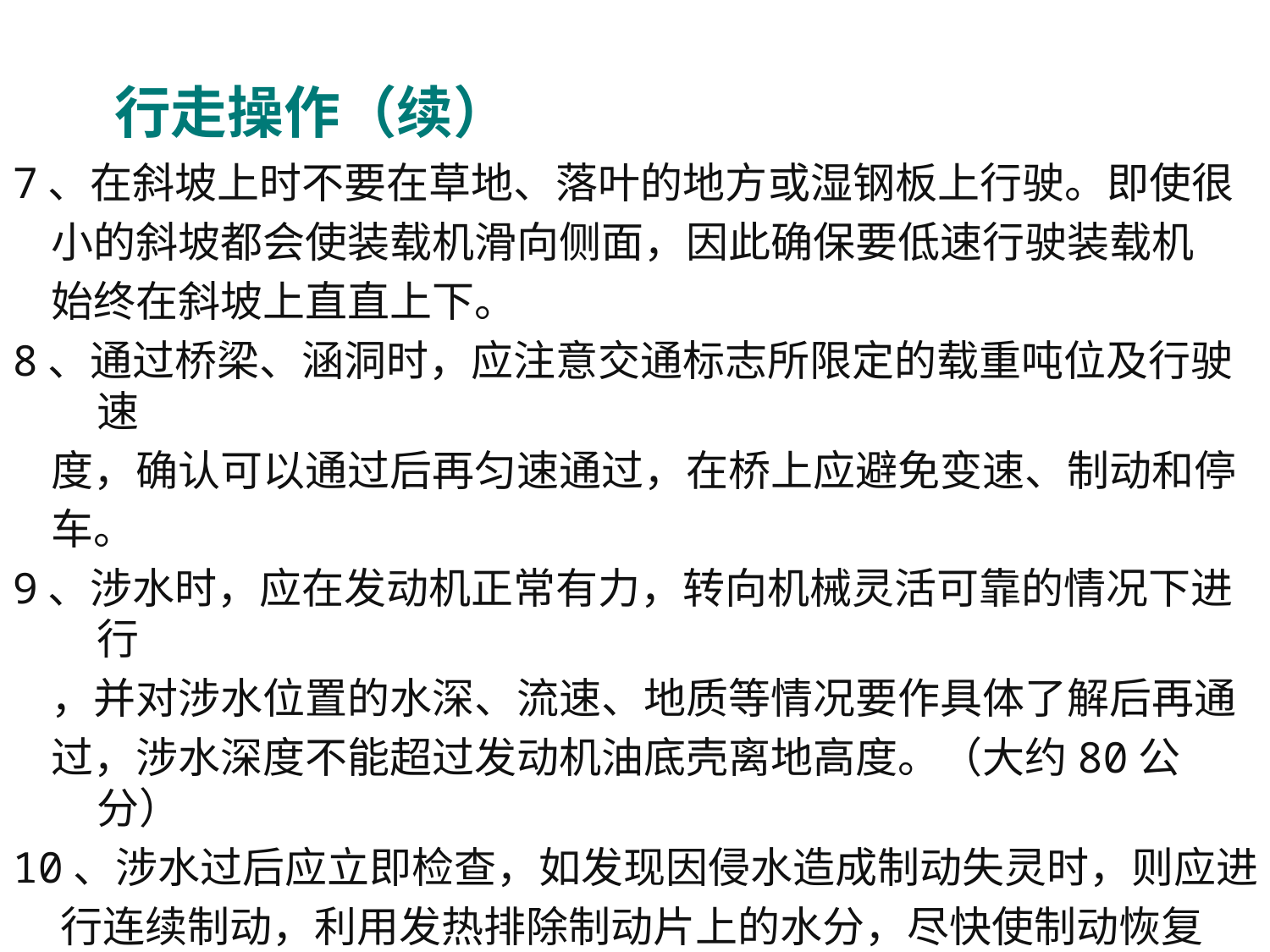

行走操作（续）
7、在斜坡上时不要在草地、落叶的地方或湿钢板上行驶。即使很
   小的斜坡都会使装载机滑向侧面，因此确保要低速行驶装载机
   始终在斜坡上直直上下。
8、通过桥梁、涵洞时，应注意交通标志所限定的载重吨位及行驶速
   度，确认可以通过后再匀速通过，在桥上应避免变速、制动和停
   车。
9、涉水时，应在发动机正常有力，转向机械灵活可靠的情况下进行
   ，并对涉水位置的水深、流速、地质等情况要作具体了解后再通
   过，涉水深度不能超过发动机油底壳离地高度。（大约80公分）
10、涉水过后应立即检查，如发现因侵水造成制动失灵时，则应进
    行连续制动，利用发热排除制动片上的水分，尽快使制动恢复
    正常。